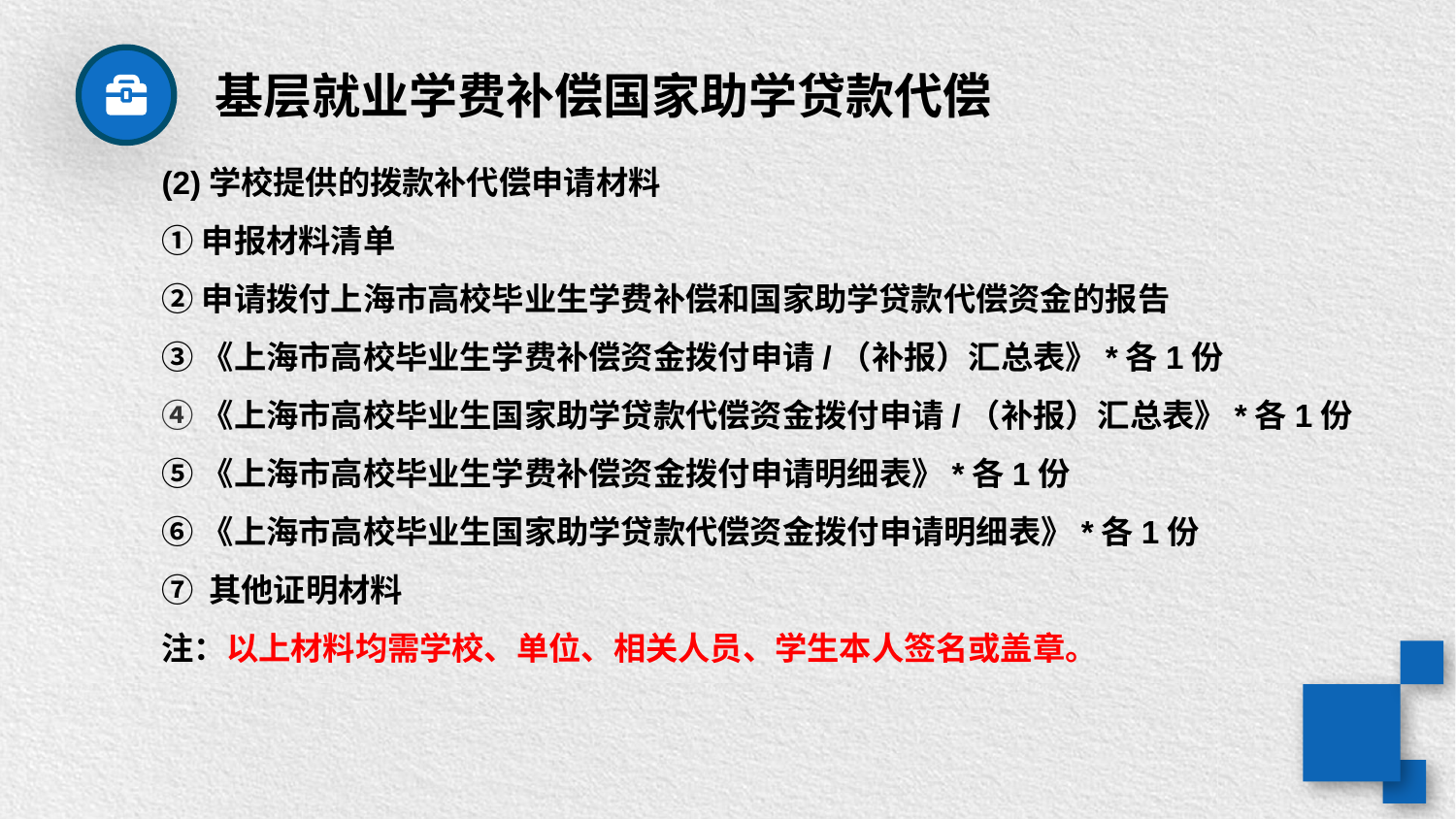

基层就业学费补偿国家助学贷款代偿

(2)学校提供的拨款补代偿申请材料
①申报材料清单
②申请拨付上海市高校毕业生学费补偿和国家助学贷款代偿资金的报告
③《上海市高校毕业生学费补偿资金拨付申请/（补报）汇总表》*各1份
④《上海市高校毕业生国家助学贷款代偿资金拨付申请/（补报）汇总表》*各1份
⑤《上海市高校毕业生学费补偿资金拨付申请明细表》*各1份
⑥《上海市高校毕业生国家助学贷款代偿资金拨付申请明细表》*各1份
⑦ 其他证明材料
注：以上材料均需学校、单位、相关人员、学生本人签名或盖章。